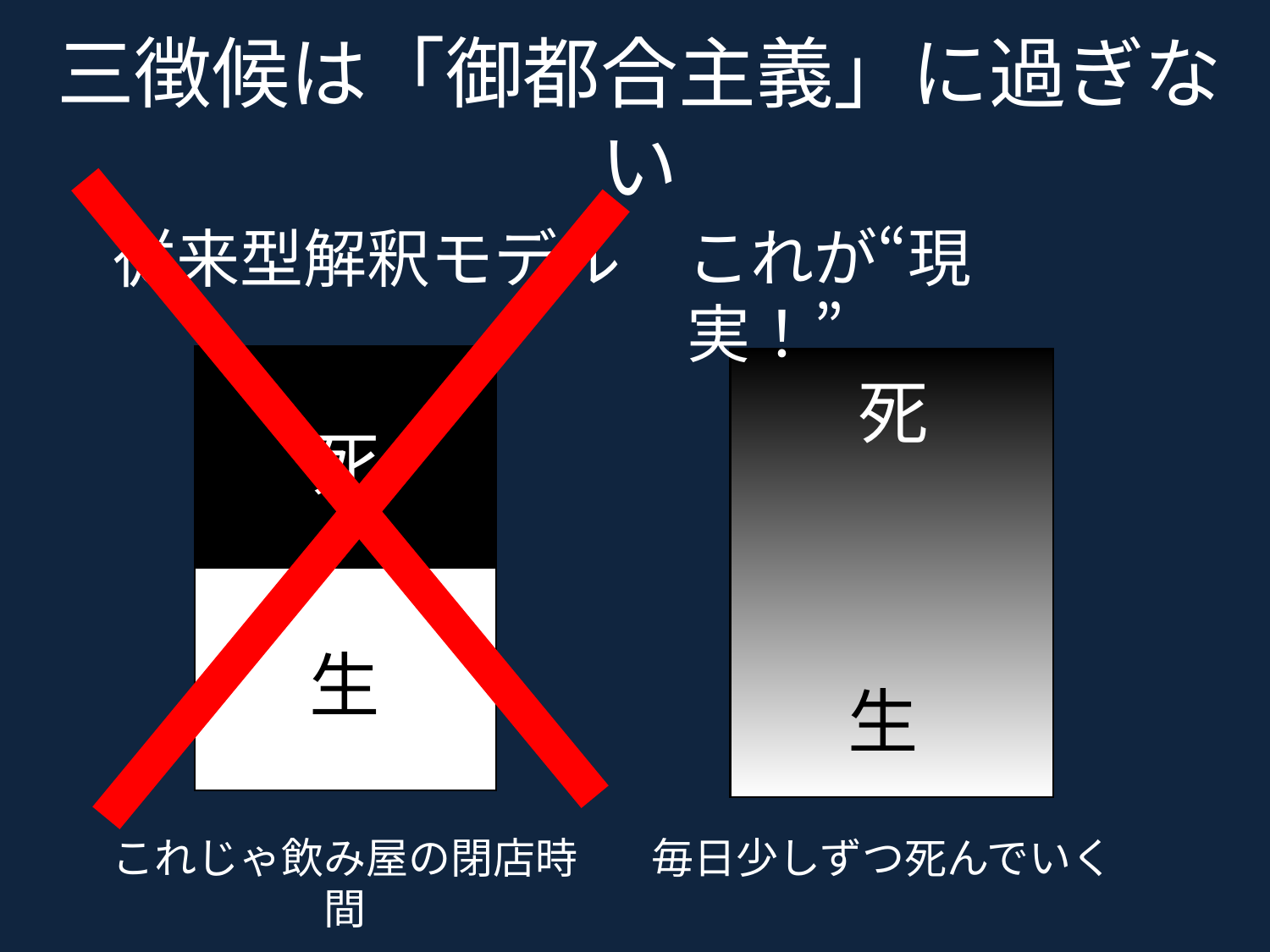

# 三徴候は「御都合主義」に過ぎない
これが“現実！”
従来型解釈モデル

死
死
生
生
これじゃ飲み屋の閉店時間
毎日少しずつ死んでいく